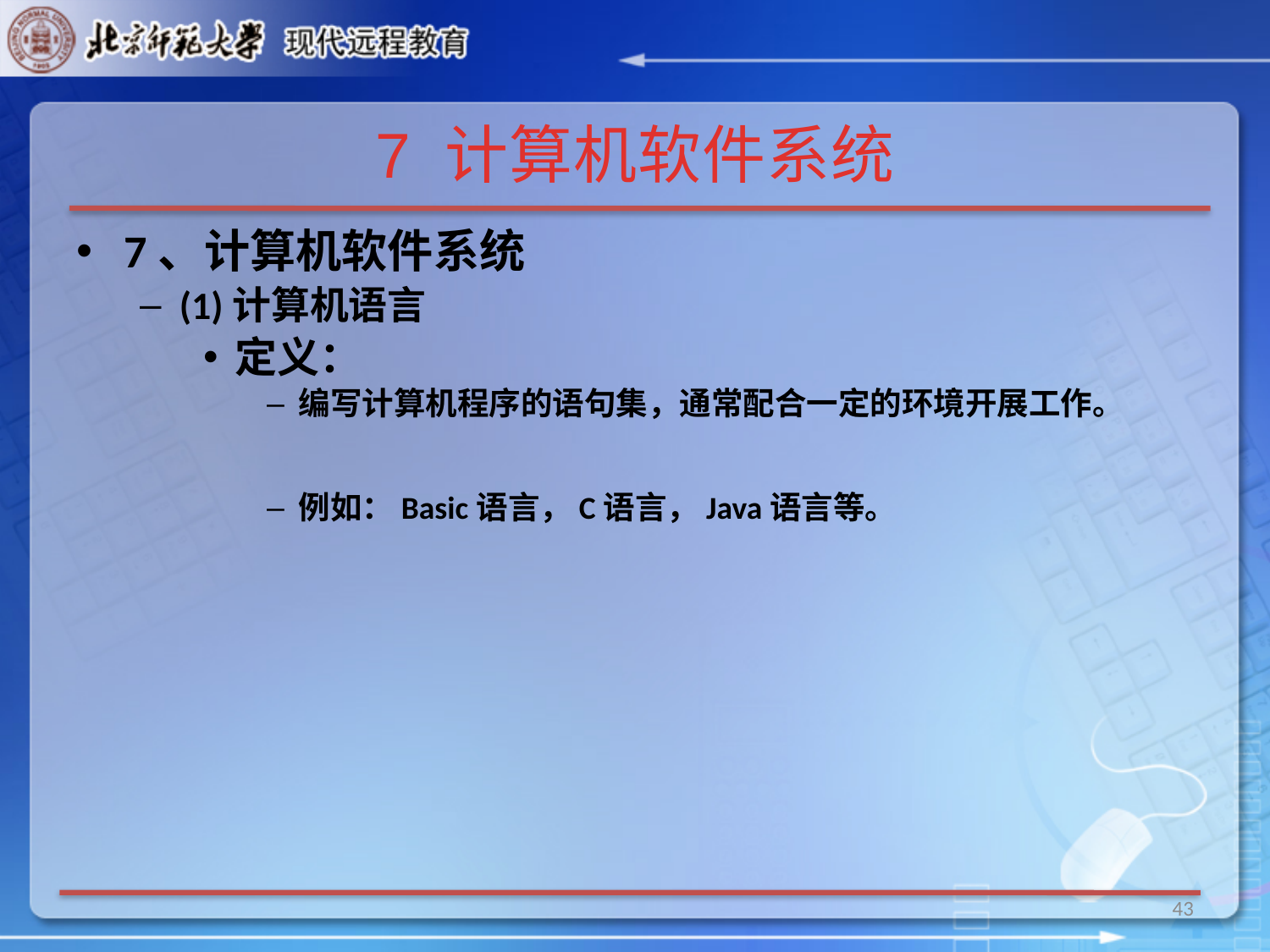

# 7 计算机软件系统
7、计算机软件系统
(1)计算机语言
定义：
编写计算机程序的语句集，通常配合一定的环境开展工作。

例如：Basic语言，C语言，Java语言等。
43